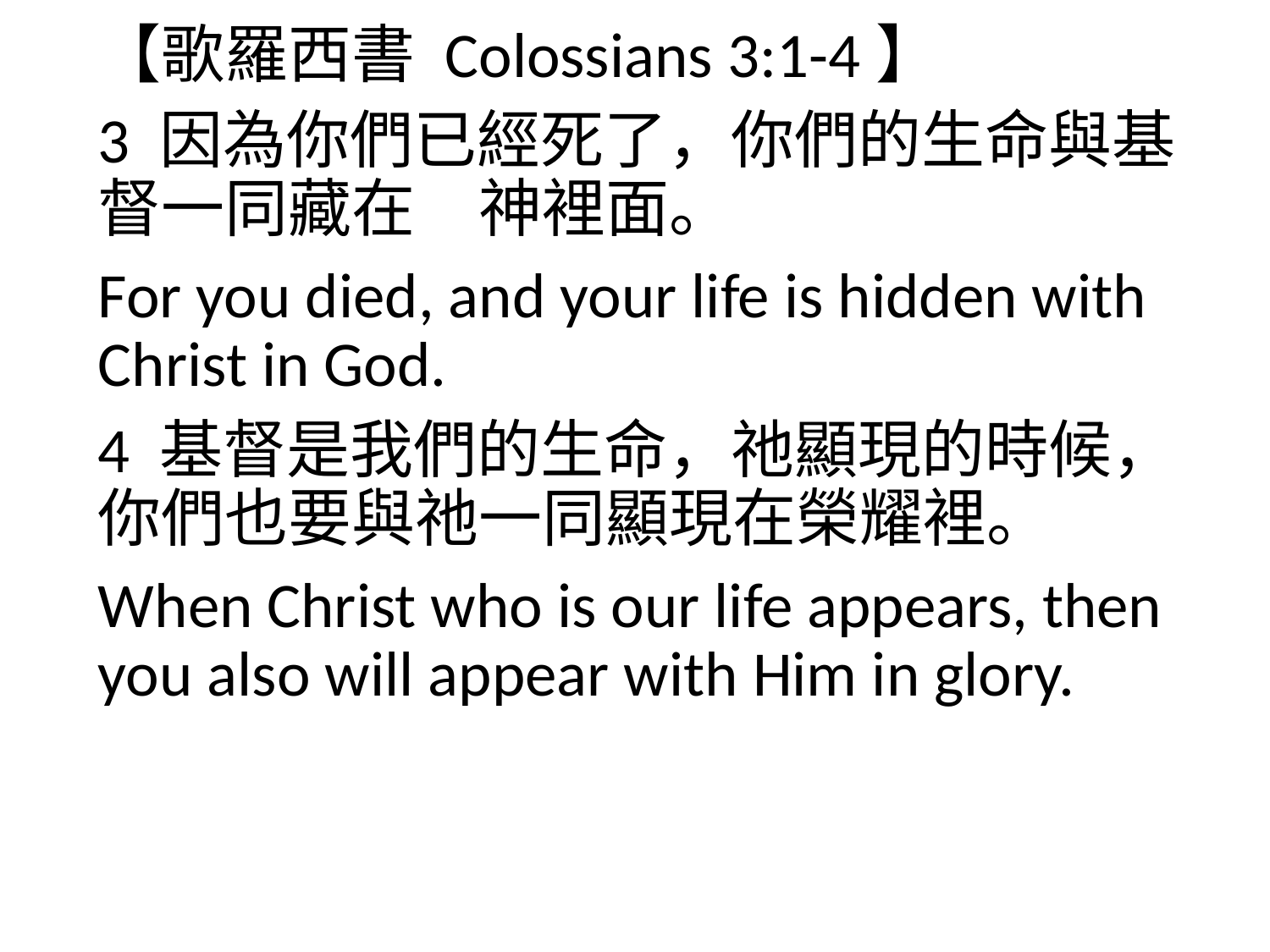

【歌羅西書 Colossians 3:1-4】
3 因為你們已經死了，你們的生命與基督一同藏在　神裡面。
For you died, and your life is hidden with Christ in God.
4 基督是我們的生命，祂顯現的時候，你們也要與祂一同顯現在榮耀裡。
When Christ who is our life appears, then you also will appear with Him in glory.